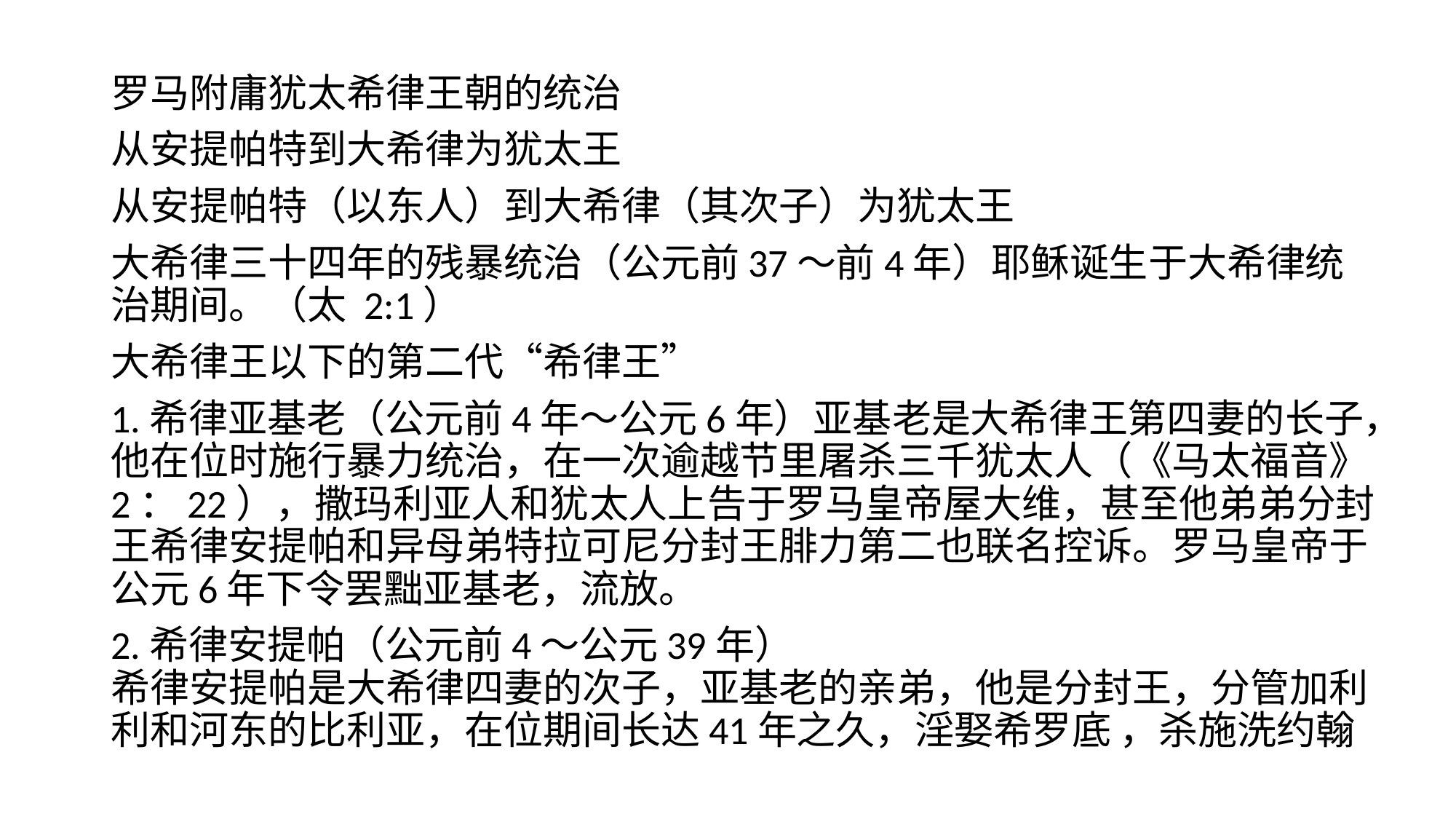

罗马附庸犹太希律王朝的统治
从安提帕特到大希律为犹太王
从安提帕特（以东人）到大希律（其次子）为犹太王
大希律三十四年的残暴统治（公元前37～前4年）耶稣诞生于大希律统治期间。（太 2:1）
大希律王以下的第二代“希律王”
1.希律亚基老（公元前4年～公元6年）亚基老是大希律王第四妻的长子，他在位时施行暴力统治，在一次逾越节里屠杀三千犹太人（《马太福音》2：22），撒玛利亚人和犹太人上告于罗马皇帝屋大维，甚至他弟弟分封王希律安提帕和异母弟特拉可尼分封王腓力第二也联名控诉。罗马皇帝于公元6年下令罢黜亚基老，流放。
2.希律安提帕（公元前4～公元39年）
希律安提帕是大希律四妻的次子，亚基老的亲弟，他是分封王，分管加利利和河东的比利亚，在位期间长达41年之久，淫娶希罗底 ，杀施洗约翰